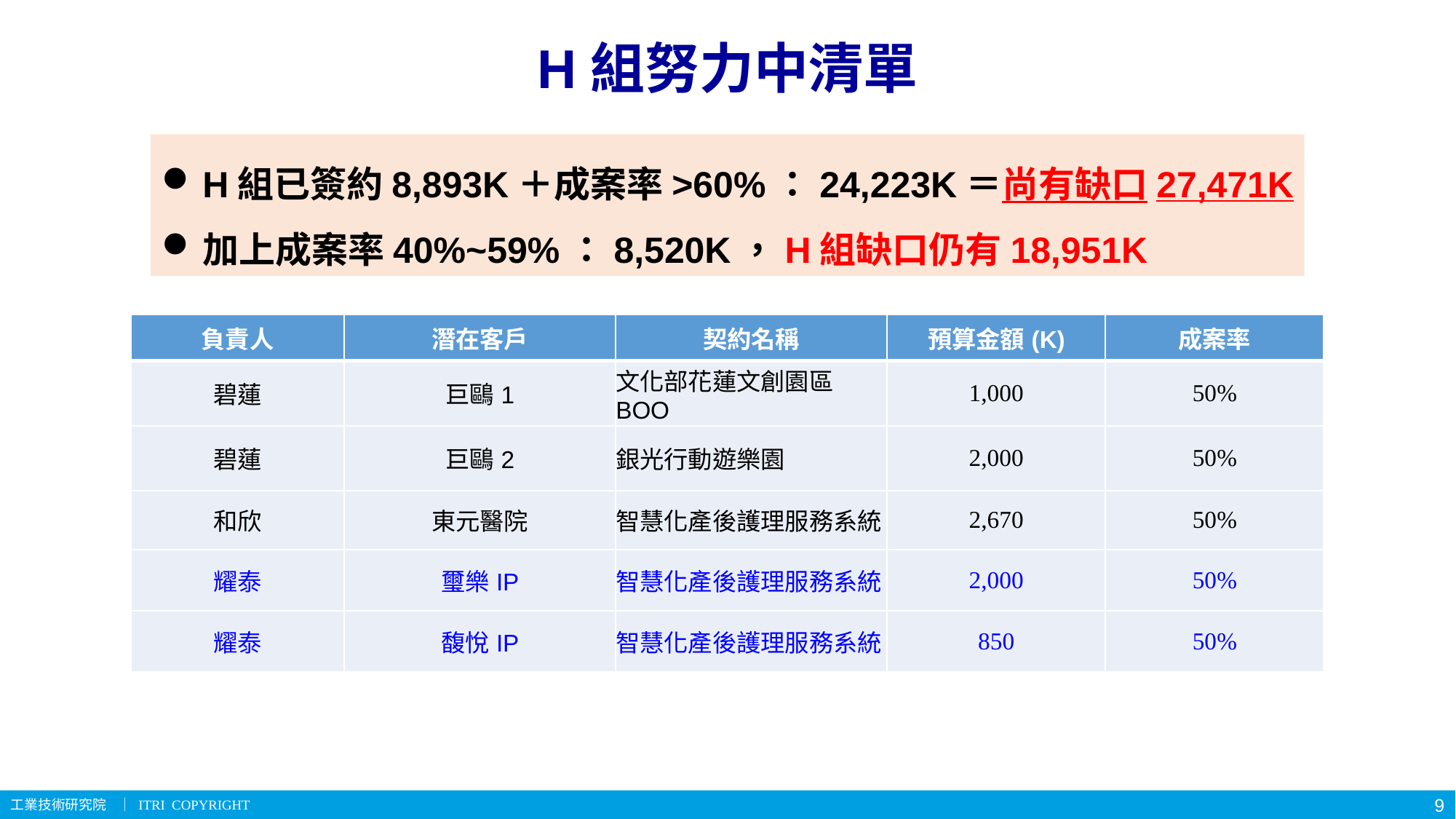

H組努力中清單
H組已簽約8,893K＋成案率>60%：24,223K＝尚有缺口27,471K
加上成案率40%~59%：8,520K，H組缺口仍有18,951K
| 負責人 | 潛在客戶 | 契約名稱 | 預算金額(K) | 成案率 |
| --- | --- | --- | --- | --- |
| 碧蓮 | 巨鷗1 | 文化部花蓮文創園區BOO | 1,000 | 50% |
| 碧蓮 | 巨鷗2 | 銀光行動遊樂園 | 2,000 | 50% |
| 和欣 | 東元醫院 | 智慧化產後護理服務系統​ | 2,670 | 50% |
| 耀泰 | 璽樂IP | 智慧化產後護理服務系統 | 2,000 | 50% |
| 耀泰 | 馥悅IP | 智慧化產後護理服務系統 | 850 | 50% |